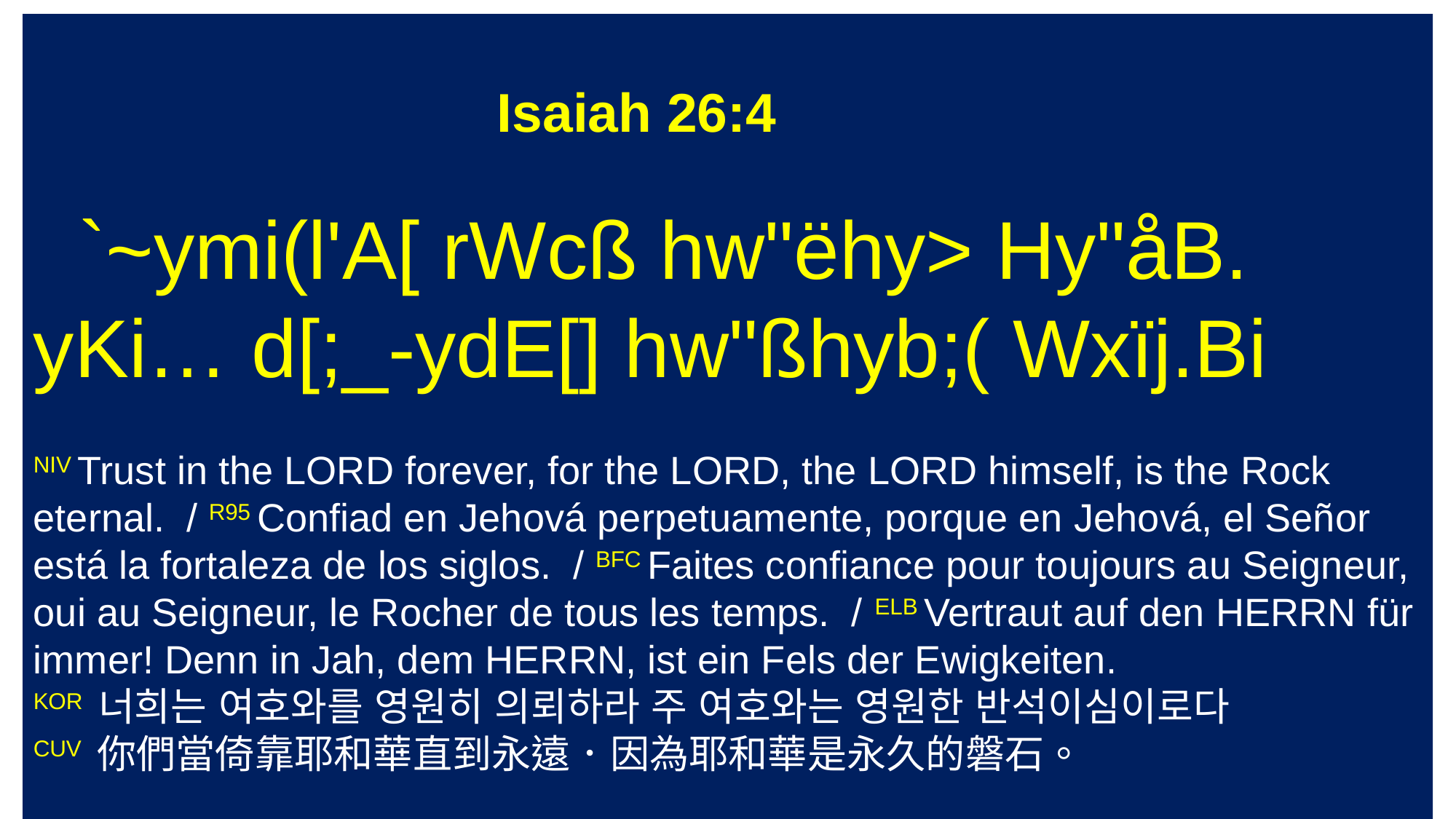

Isaiah 26:4

  `~ymi(l'A[ rWcß hw"ëhy> Hy"åB. yKi… d[;_-ydE[] hw"ßhyb;( Wxïj.Bi

NIV Trust in the LORD forever, for the LORD, the LORD himself, is the Rock eternal.  / R95 Confiad en Jehová perpetuamente, porque en Jehová, el Señor está la fortaleza de los siglos.  / BFC Faites confiance pour toujours au Seigneur, oui au Seigneur, le Rocher de tous les temps.  / ELB Vertraut auf den HERRN für immer! Denn in Jah, dem HERRN, ist ein Fels der Ewigkeiten.
KOR 너희는 여호와를 영원히 의뢰하라 주 여호와는 영원한 반석이심이로다
CUV 你們當倚靠耶和華直到永遠．因為耶和華是永久的磐石。